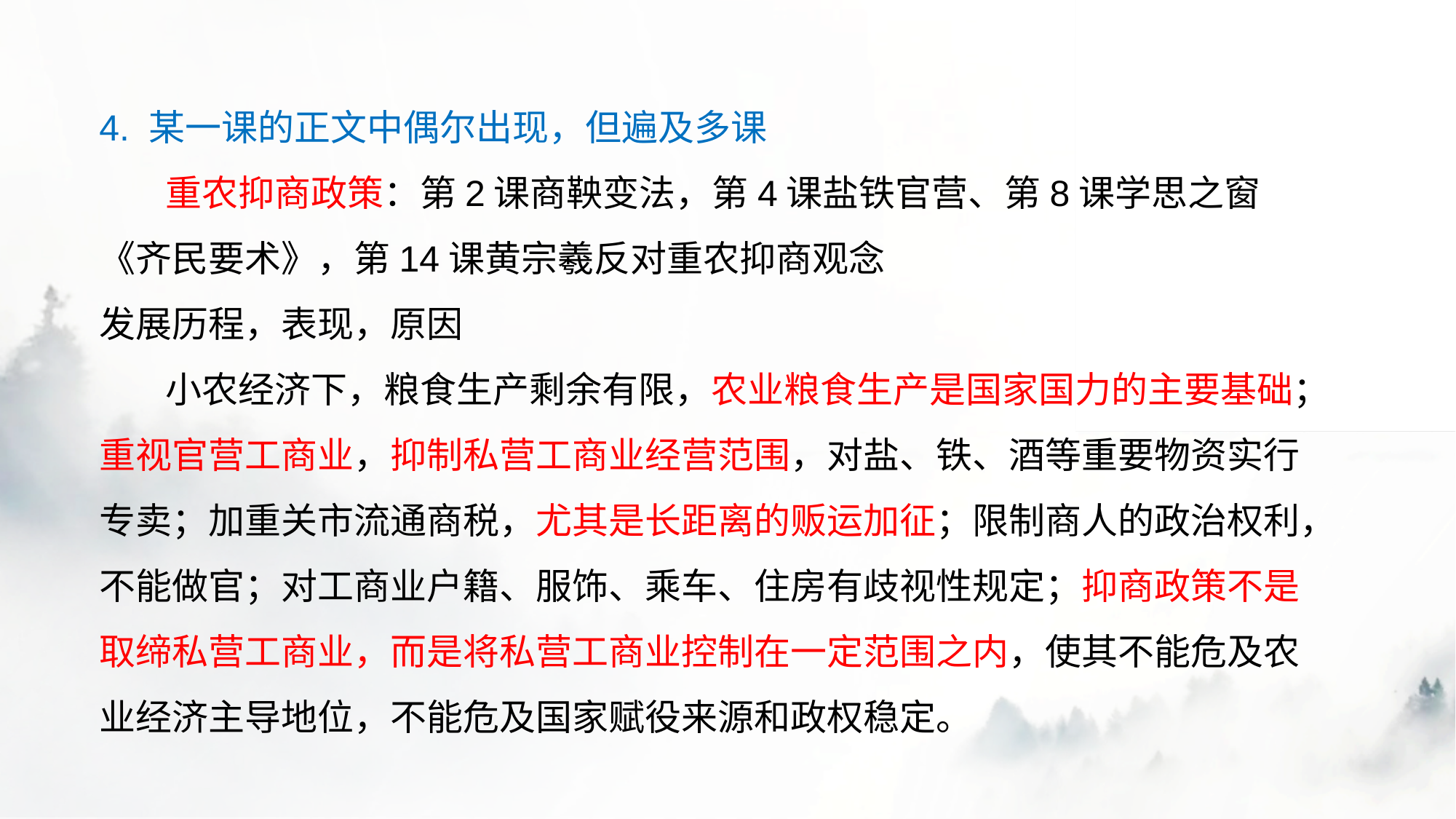

4. 某一课的正文中偶尔出现，但遍及多课
       重农抑商政策：第2课商鞅变法，第4课盐铁官营、第8课学思之窗《齐民要术》，第14课黄宗羲反对重农抑商观念
发展历程，表现，原因
       小农经济下，粮食生产剩余有限，农业粮食生产是国家国力的主要基础；
重视官营工商业，抑制私营工商业经营范围，对盐、铁、酒等重要物资实行专卖；加重关市流通商税，尤其是长距离的贩运加征；限制商人的政治权利，不能做官；对工商业户籍、服饰、乘车、住房有歧视性规定；抑商政策不是取缔私营工商业，而是将私营工商业控制在一定范围之内，使其不能危及农业经济主导地位，不能危及国家赋役来源和政权稳定。